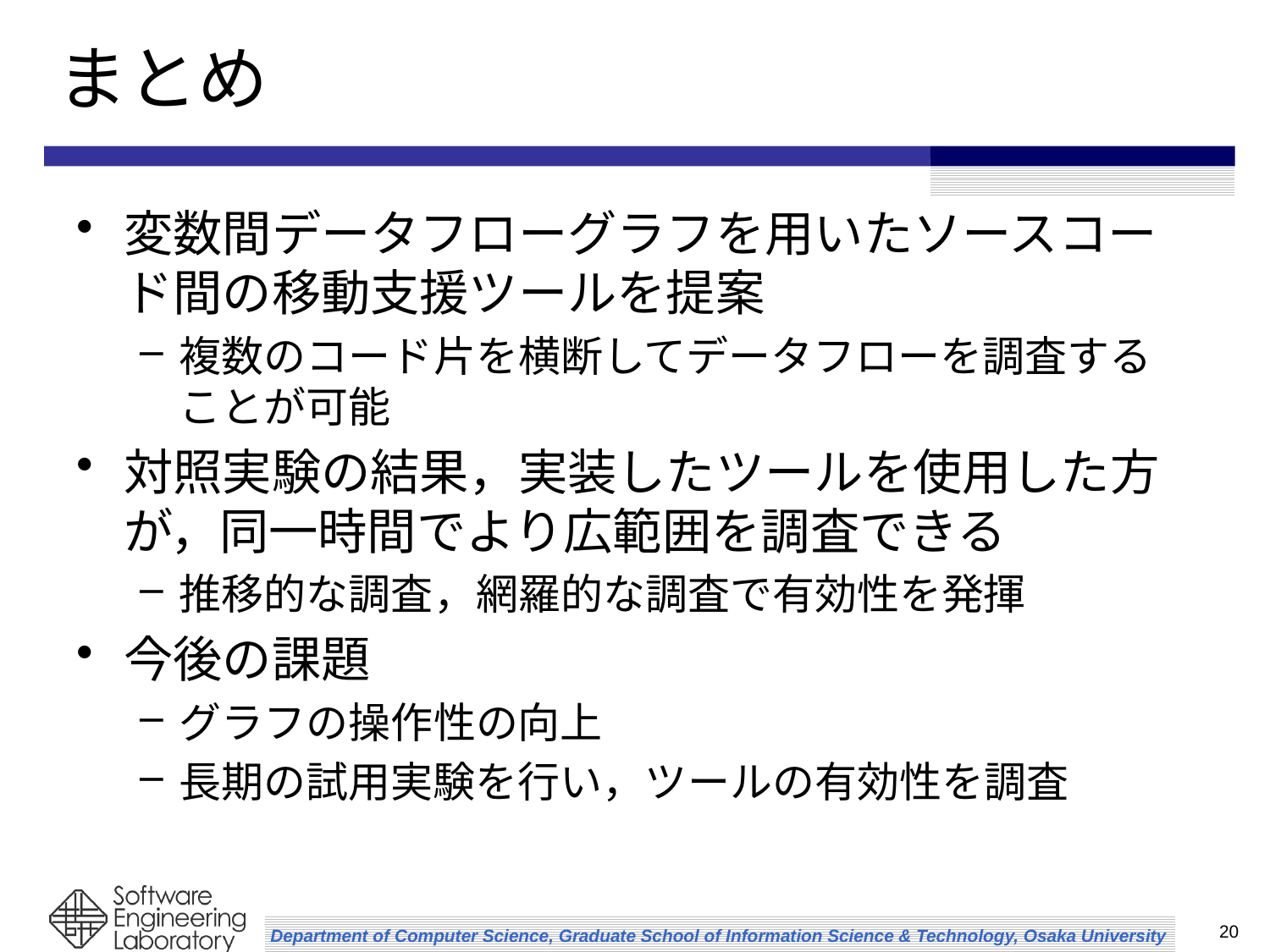

# まとめ
変数間データフローグラフを用いたソースコード間の移動支援ツールを提案
複数のコード片を横断してデータフローを調査することが可能
対照実験の結果，実装したツールを使用した方が，同一時間でより広範囲を調査できる
推移的な調査，網羅的な調査で有効性を発揮
今後の課題
グラフの操作性の向上
長期の試用実験を行い，ツールの有効性を調査
20